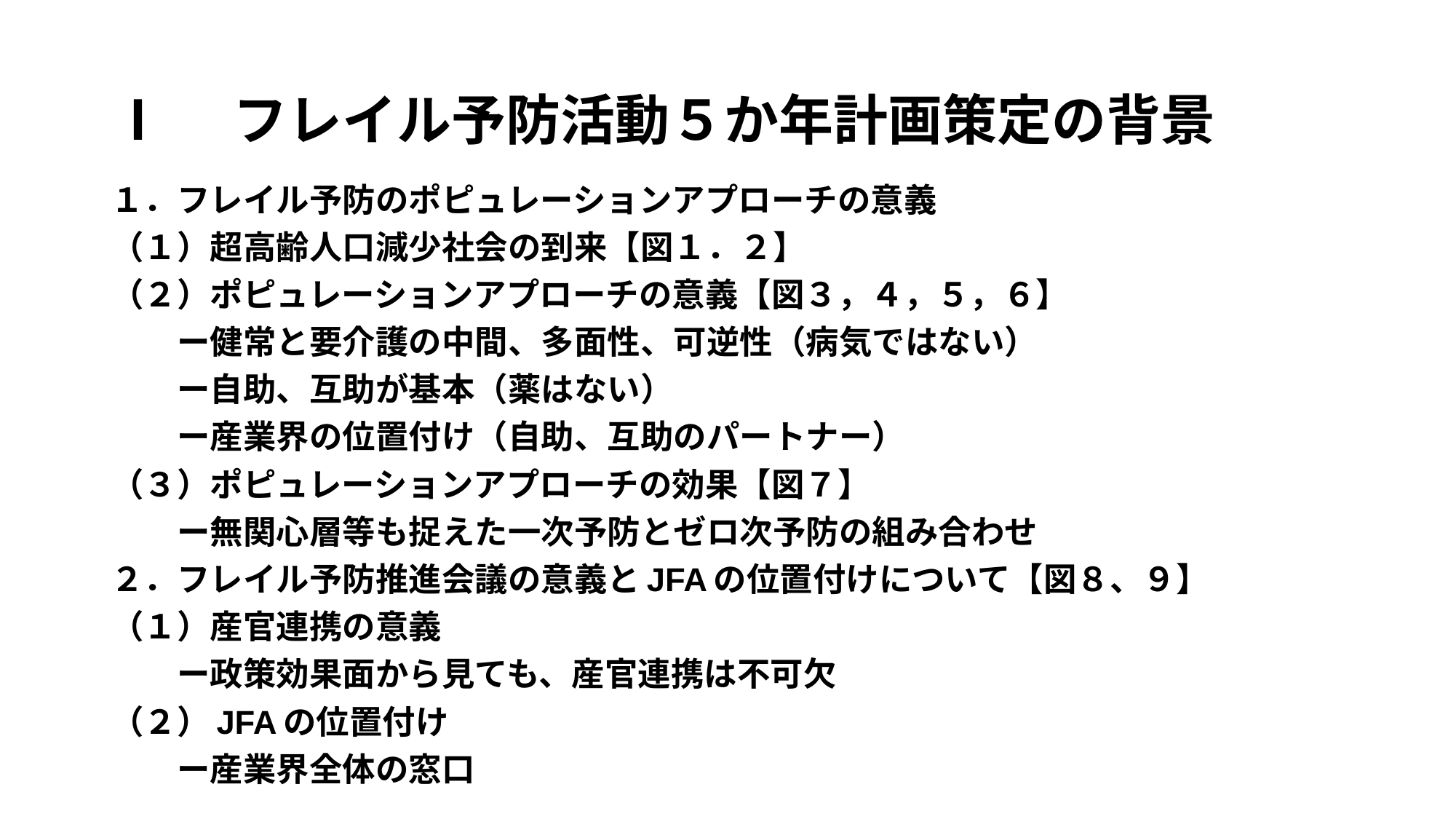

# Ⅰ　フレイル予防活動５か年計画策定の背景
１．フレイル予防のポピュレーションアプローチの意義
（１）超高齢人口減少社会の到来【図１．２】
（２）ポピュレーションアプローチの意義【図３，４，５，６】
　　ー健常と要介護の中間、多面性、可逆性（病気ではない）
　　ー自助、互助が基本（薬はない）
　　ー産業界の位置付け（自助、互助のパートナー）
（３）ポピュレーションアプローチの効果【図７】
　　ー無関心層等も捉えた一次予防とゼロ次予防の組み合わせ
２．フレイル予防推進会議の意義とJFAの位置付けについて【図８、９】
（１）産官連携の意義
　　ー政策効果面から見ても、産官連携は不可欠
（２）JFAの位置付け
　　ー産業界全体の窓口